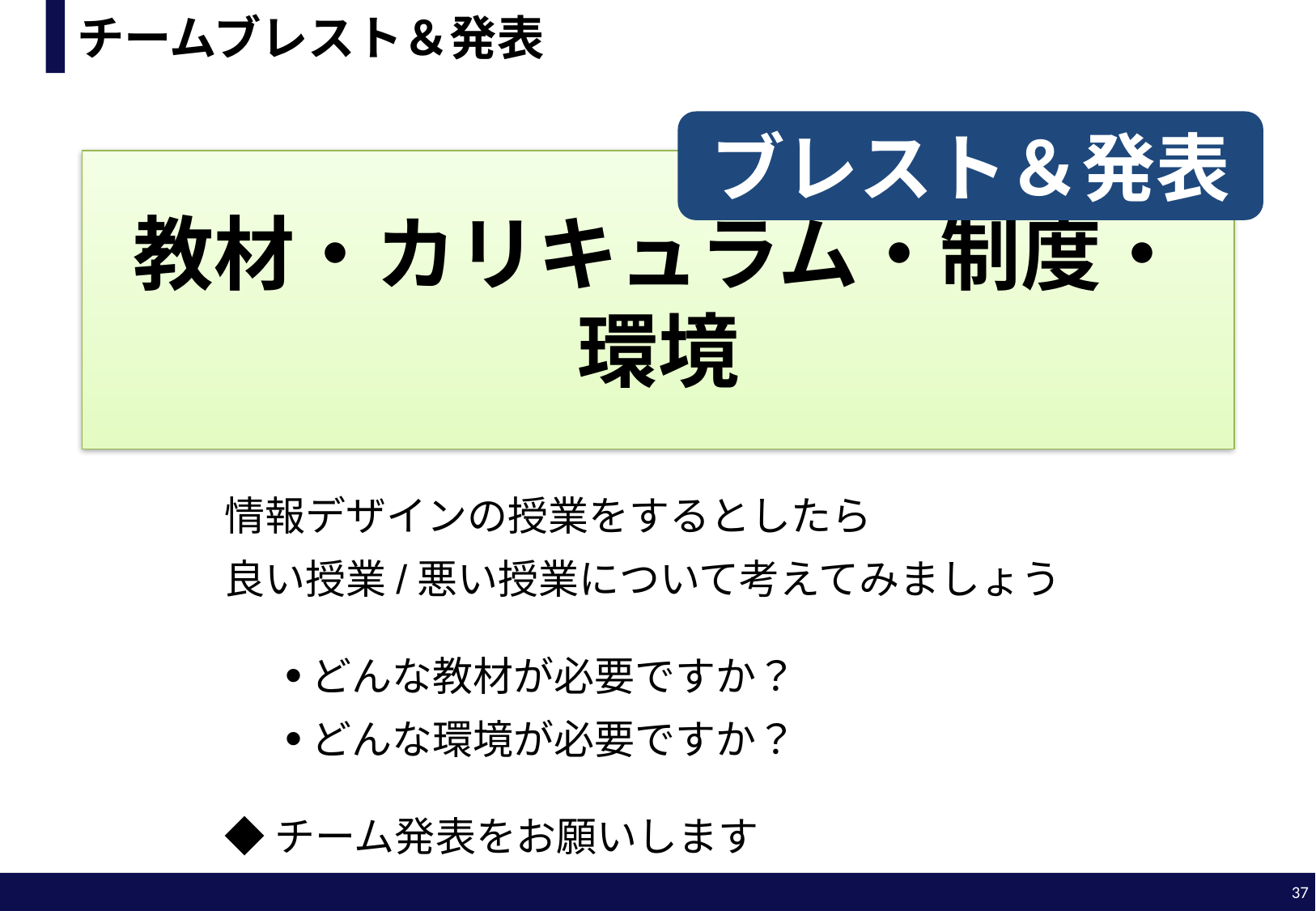

# チームブレスト＆発表
ブレスト＆発表
教材・カリキュラム・制度・環境
情報デザインの授業をするとしたら
良い授業/悪い授業について考えてみましょう
どんな教材が必要ですか？
どんな環境が必要ですか？
◆チーム発表をお願いします